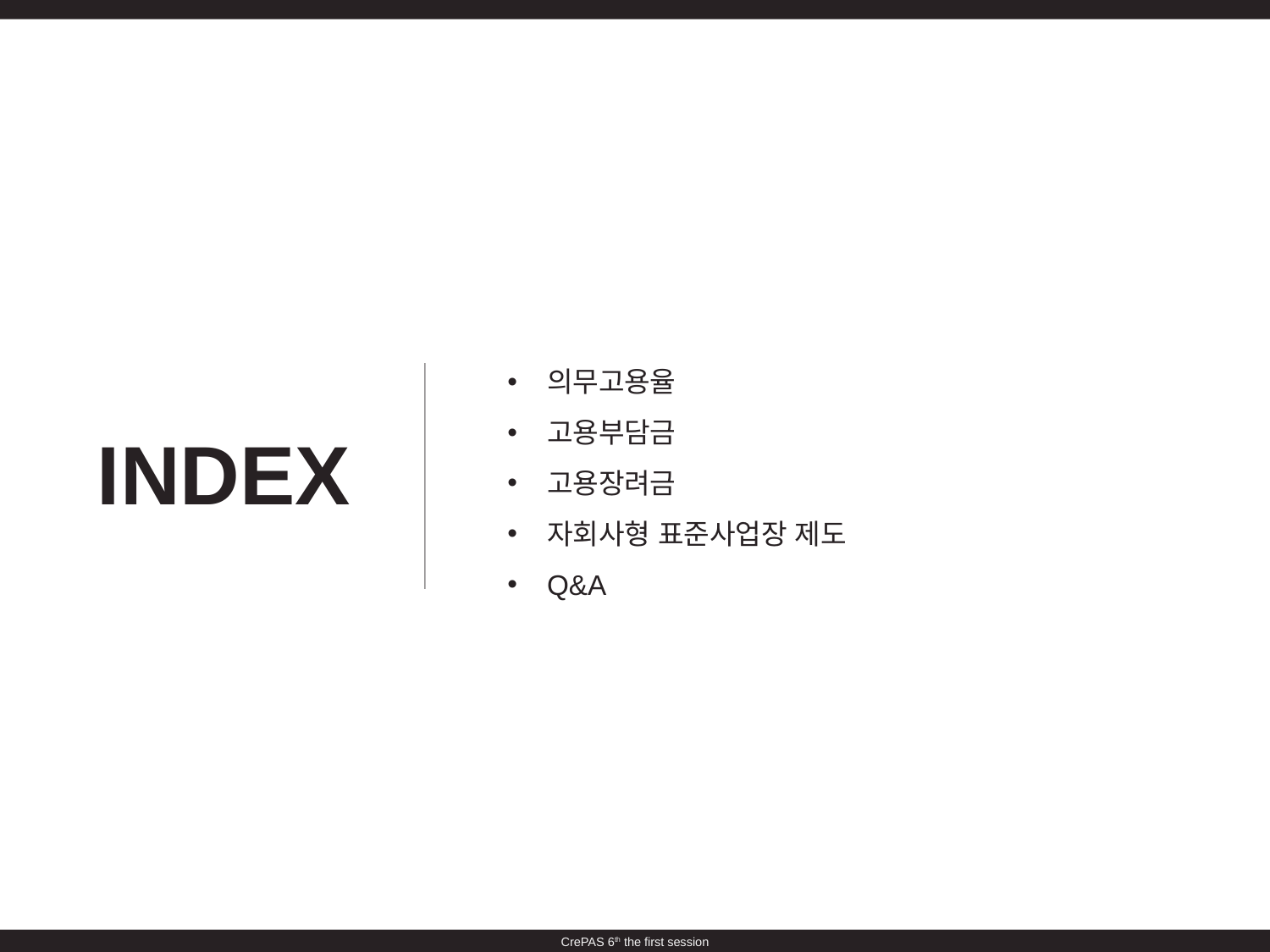

의무고용율
고용부담금
고용장려금
자회사형 표준사업장 제도
Q&A
INDEX
CrePAS 6th the first session